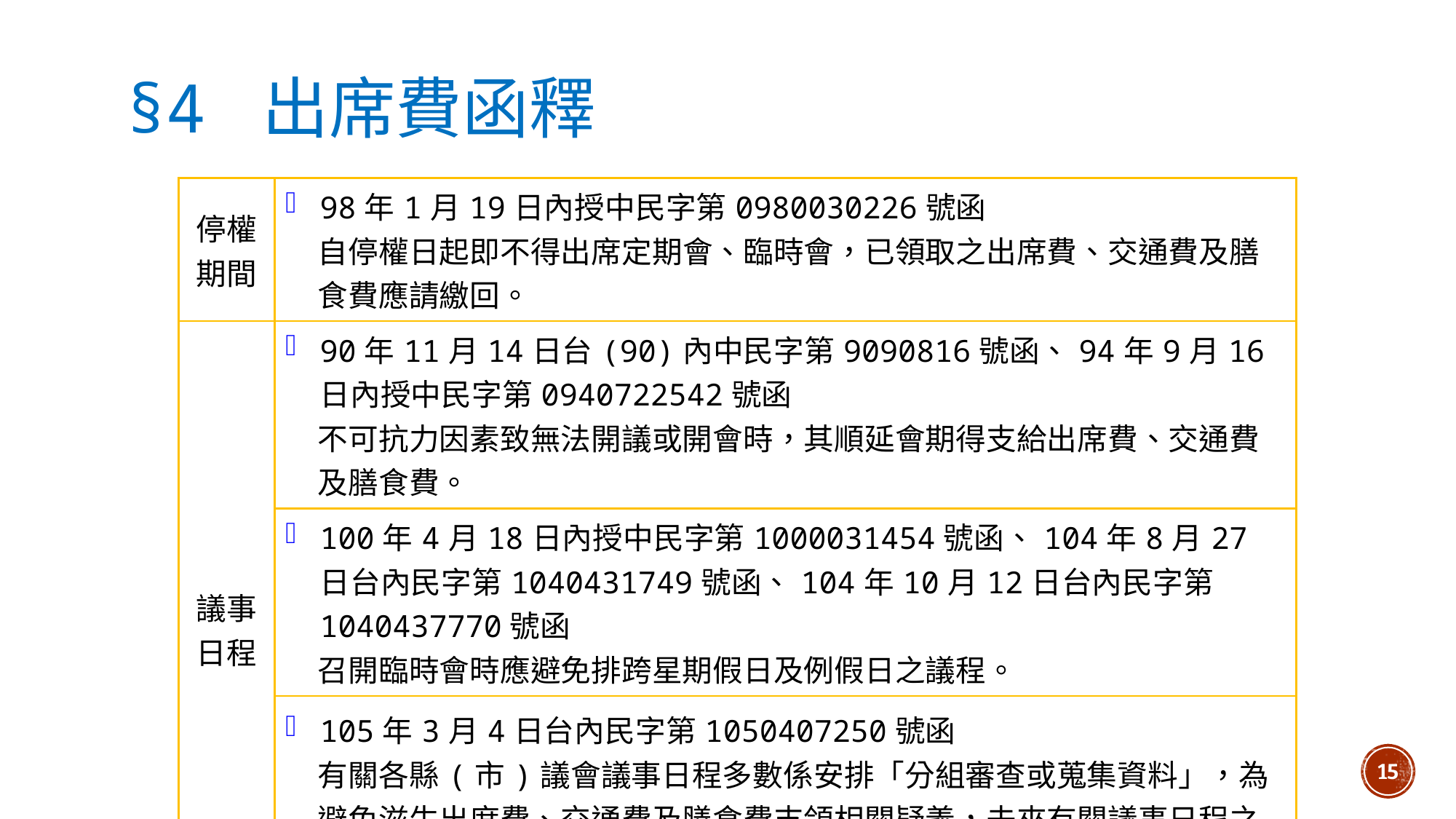

# §4 出席費函釋
| 停權期間 | 98年1月19日內授中民字第0980030226號函 自停權日起即不得出席定期會、臨時會，已領取之出席費、交通費及膳食費應請繳回。 |
| --- | --- |
| 議事日程 | 90年11月14日台(90)內中民字第9090816號函、94年9月16日內授中民字第0940722542號函 不可抗力因素致無法開議或開會時，其順延會期得支給出席費、交通費及膳食費。 |
|  | 100年4月18日內授中民字第1000031454號函、104年8月27日台內民字第1040431749號函、104年10月12日台內民字第1040437770號函 召開臨時會時應避免排跨星期假日及例假日之議程。 |
|  | 105年3月4日台內民字第1050407250號函 有關各縣(市)議會議事日程多數係安排「分組審查或蒐集資料」，為避免滋生出席費、交通費及膳食費支領相關疑義，未來有關議事日程之安排建請明確；如因此產生上開費用支領之疑義，請本權責釐清妥處。 |
15